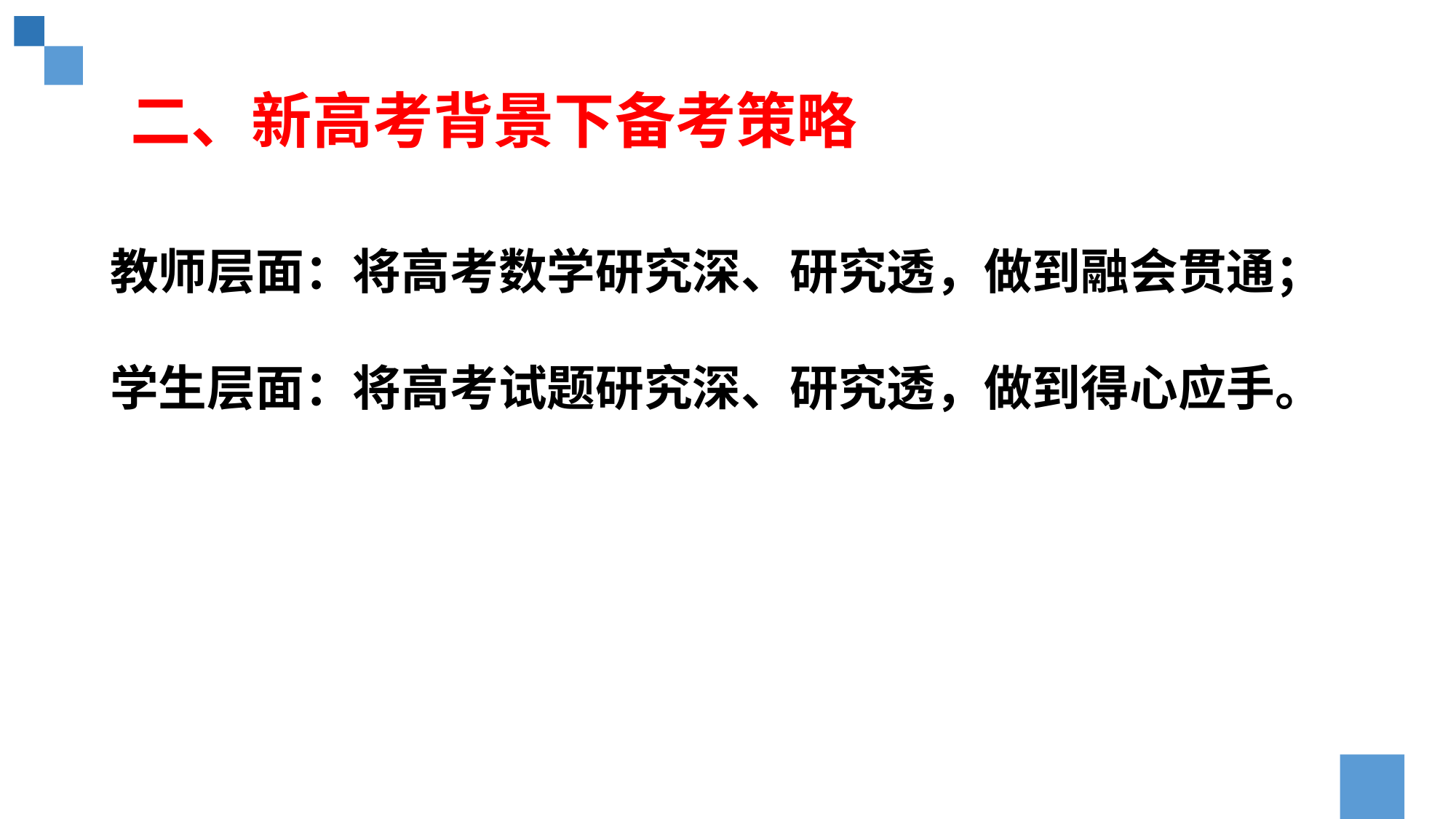

二、新高考背景下备考策略
教师层面：将高考数学研究深、研究透，做到融会贯通；

学生层面：将高考试题研究深、研究透，做到得心应手。